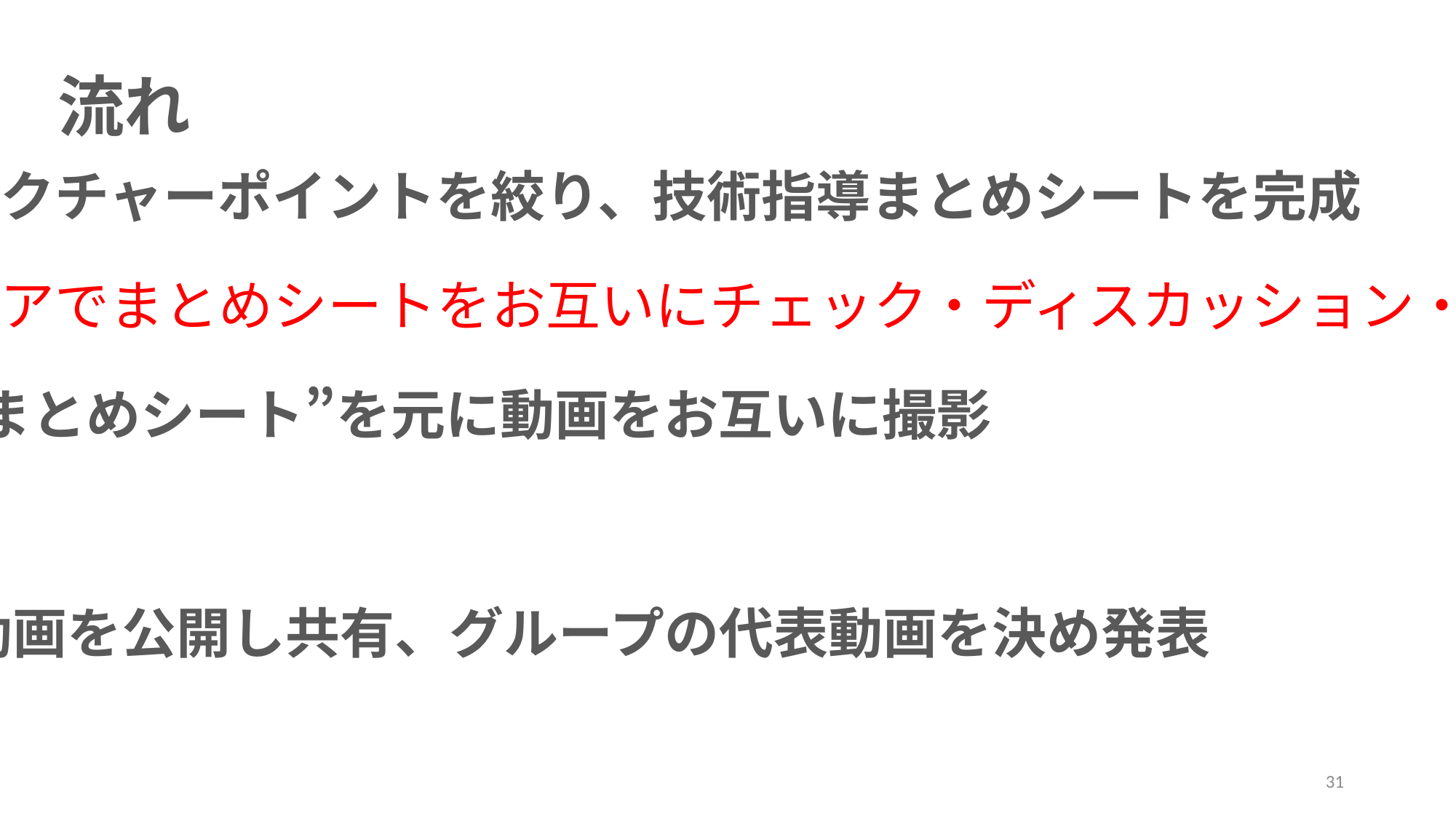

流れ
①レクチャーポイントを絞り、技術指導まとめシートを完成

↓ペアでまとめシートをお互いにチェック・ディスカッション・修正

②“まとめシート”を元に動画をお互いに撮影

↓

③ 動画を公開し共有、グループの代表動画を決め発表
31